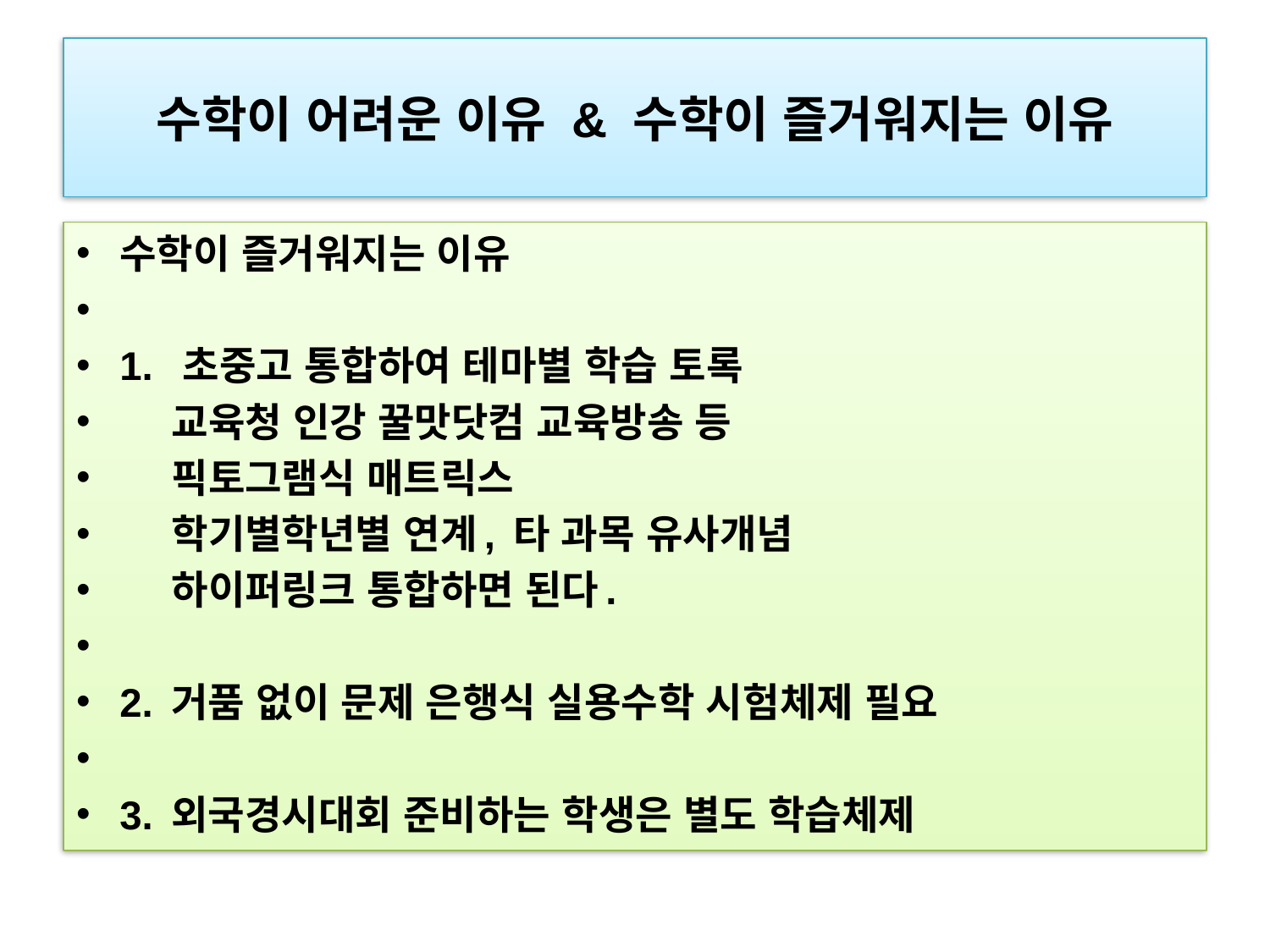

# 수학이 어려운 이유 & 수학이 즐거워지는 이유
수학이 즐거워지는 이유

1.  초중고 통합하여 테마별 학습 토록
    교육청 인강 꿀맛닷컴 교육방송 등
    픽토그램식 매트릭스
    학기별학년별 연계, 타 과목 유사개념
    하이퍼링크 통합하면 된다.

2. 거품 없이 문제 은행식 실용수학 시험체제 필요

3. 외국경시대회 준비하는 학생은 별도 학습체제